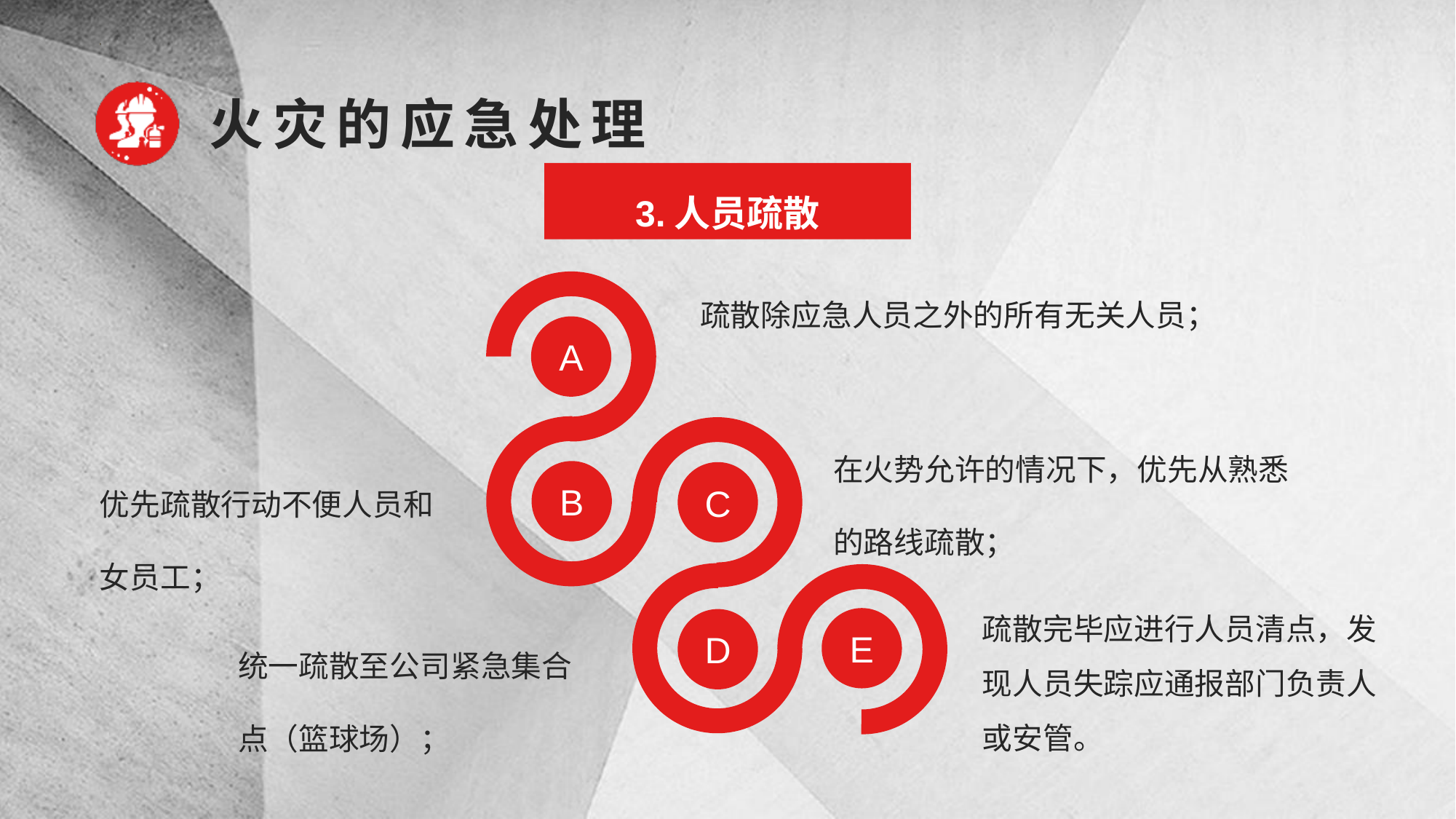

3.人员疏散
疏散除应急人员之外的所有无关人员；

A
在火势允许的情况下，优先从熟悉的路线疏散；

优先疏散行动不便人员和女员工；
B
C

疏散完毕应进行人员清点，发现人员失踪应通报部门负责人或安管。
统一疏散至公司紧急集合点（篮球场）；
E
D